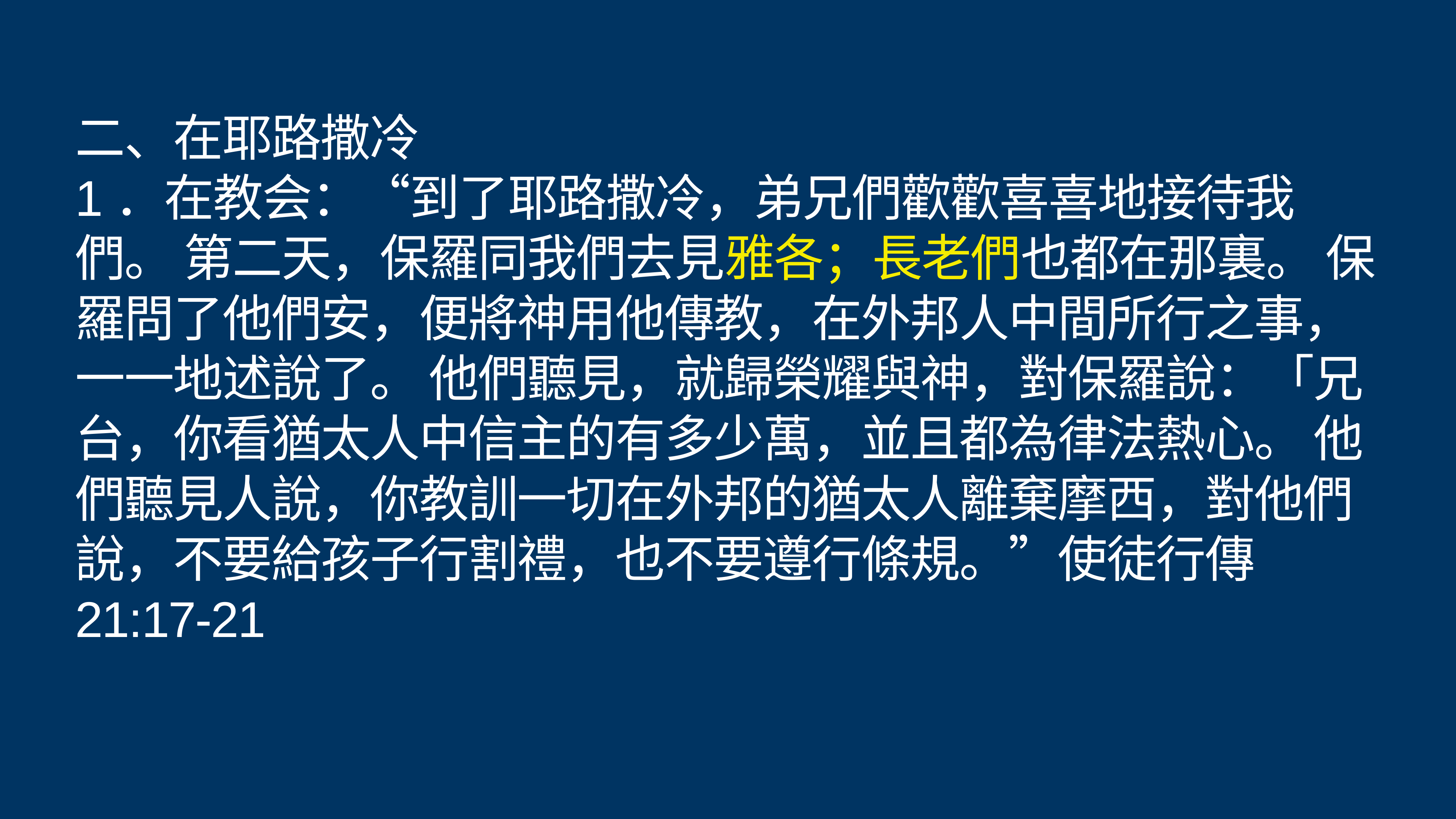

# 二、在耶路撒冷
1．在教会：“到了耶路撒冷，弟兄們歡歡喜喜地接待我們。 第二天，保羅同我們去見雅各；長老們也都在那裏。 保羅問了他們安，便將神用他傳教，在外邦人中間所行之事，一一地述說了。 他們聽見，就歸榮耀與神，對保羅說：「兄台，你看猶太人中信主的有多少萬，並且都為律法熱心。 他們聽見人說，你教訓一切在外邦的猶太人離棄摩西，對他們說，不要給孩子行割禮，也不要遵行條規。”使徒行傳 21:17-21